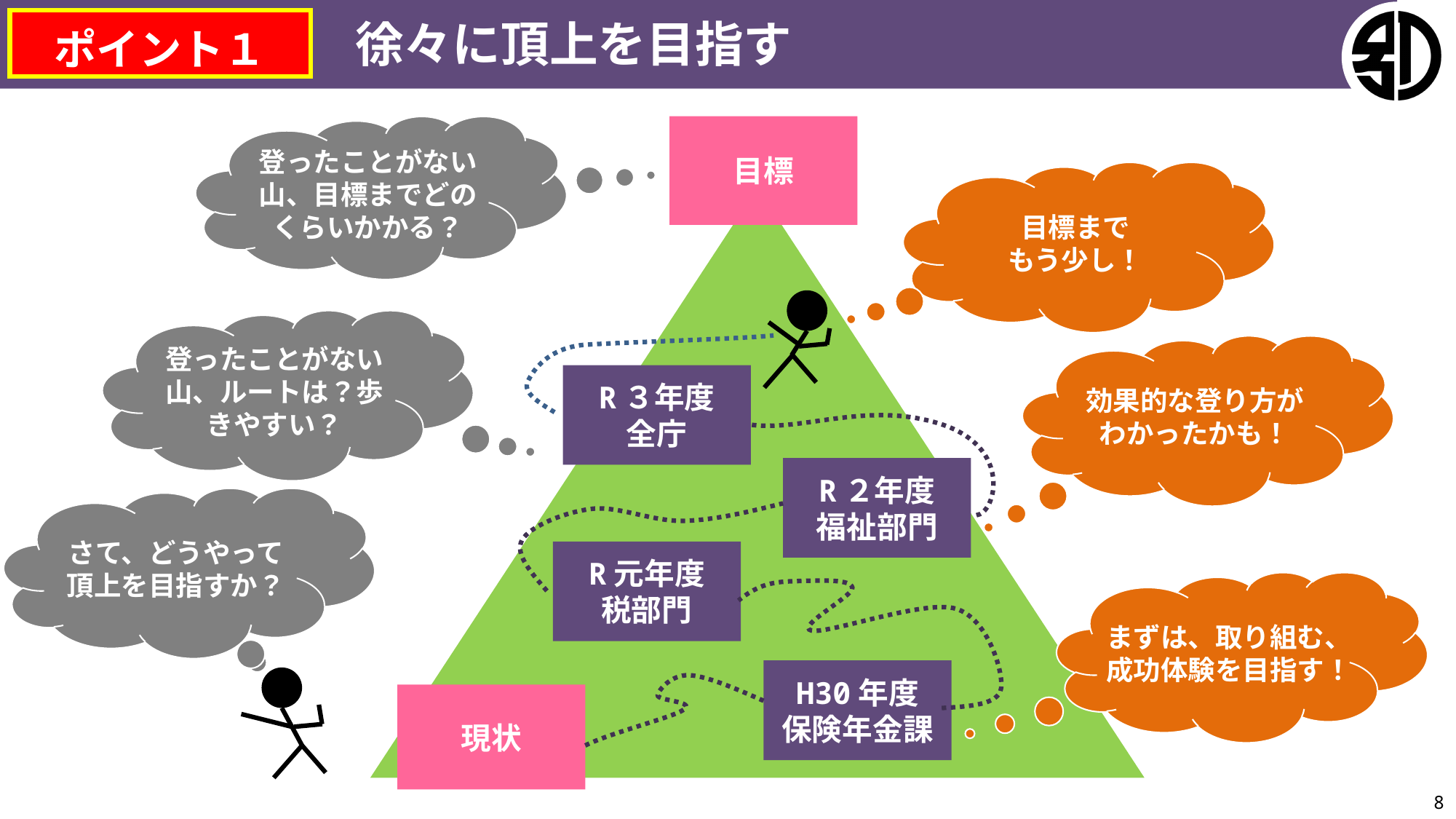

徐々に頂上を目指す
ポイント１
登ったことがない山、目標までどのくらいかかる？
目標
目標まで
もう少し！

登ったことがない山、ルートは？歩きやすい？

効果的な登り方がわかったかも！
R３年度
全庁

R２年度
福祉部門
さて、どうやって頂上を目指すか？

R元年度
税部門
まずは、取り組む、
成功体験を目指す！

H30年度
保険年金課

現状